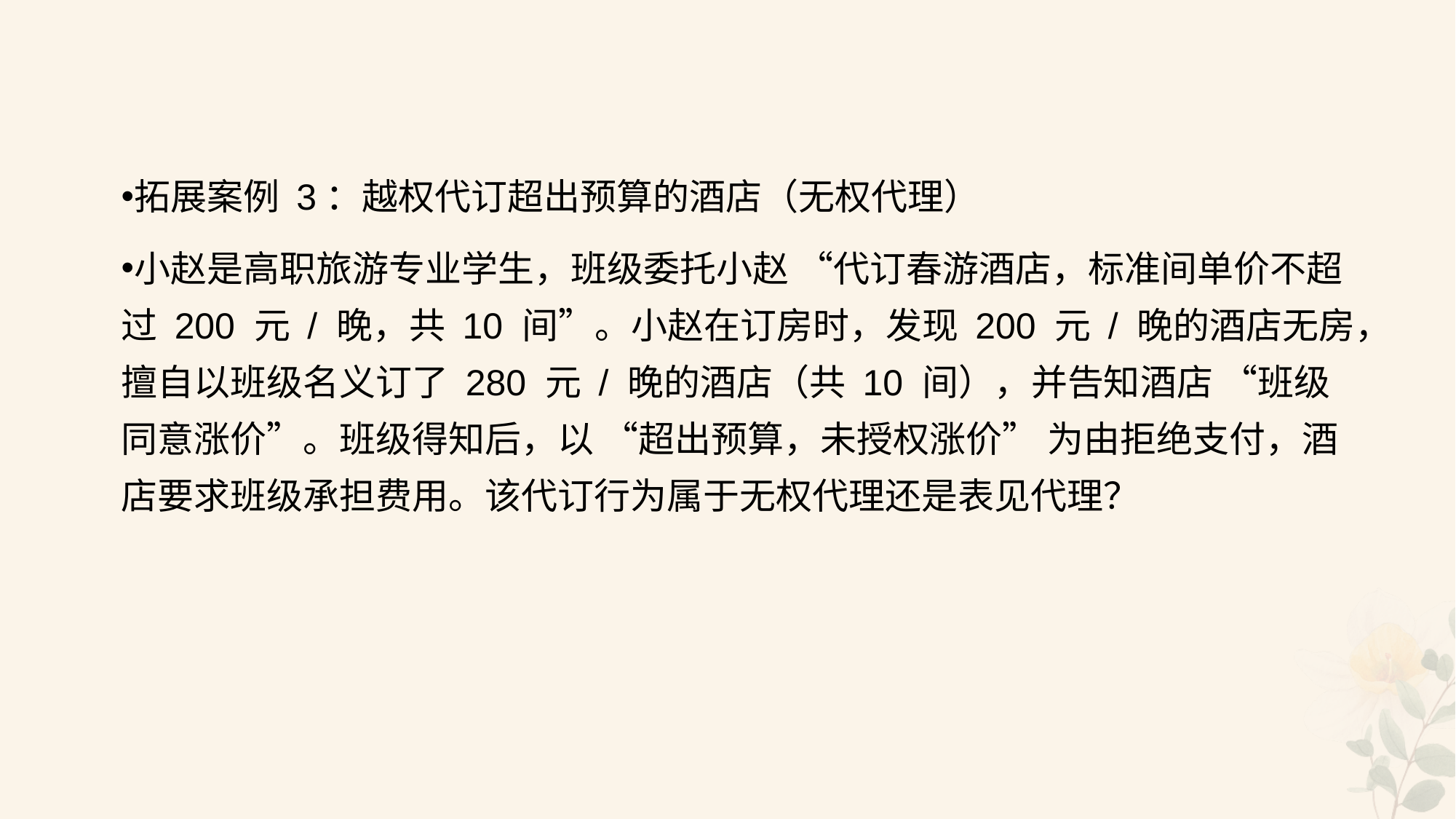

#
拓展案例 3：越权代订超出预算的酒店（无权代理）
小赵是高职旅游专业学生，班级委托小赵 “代订春游酒店，标准间单价不超过 200 元 / 晚，共 10 间”。小赵在订房时，发现 200 元 / 晚的酒店无房，擅自以班级名义订了 280 元 / 晚的酒店（共 10 间），并告知酒店 “班级同意涨价”。班级得知后，以 “超出预算，未授权涨价” 为由拒绝支付，酒店要求班级承担费用。该代订行为属于无权代理还是表见代理？